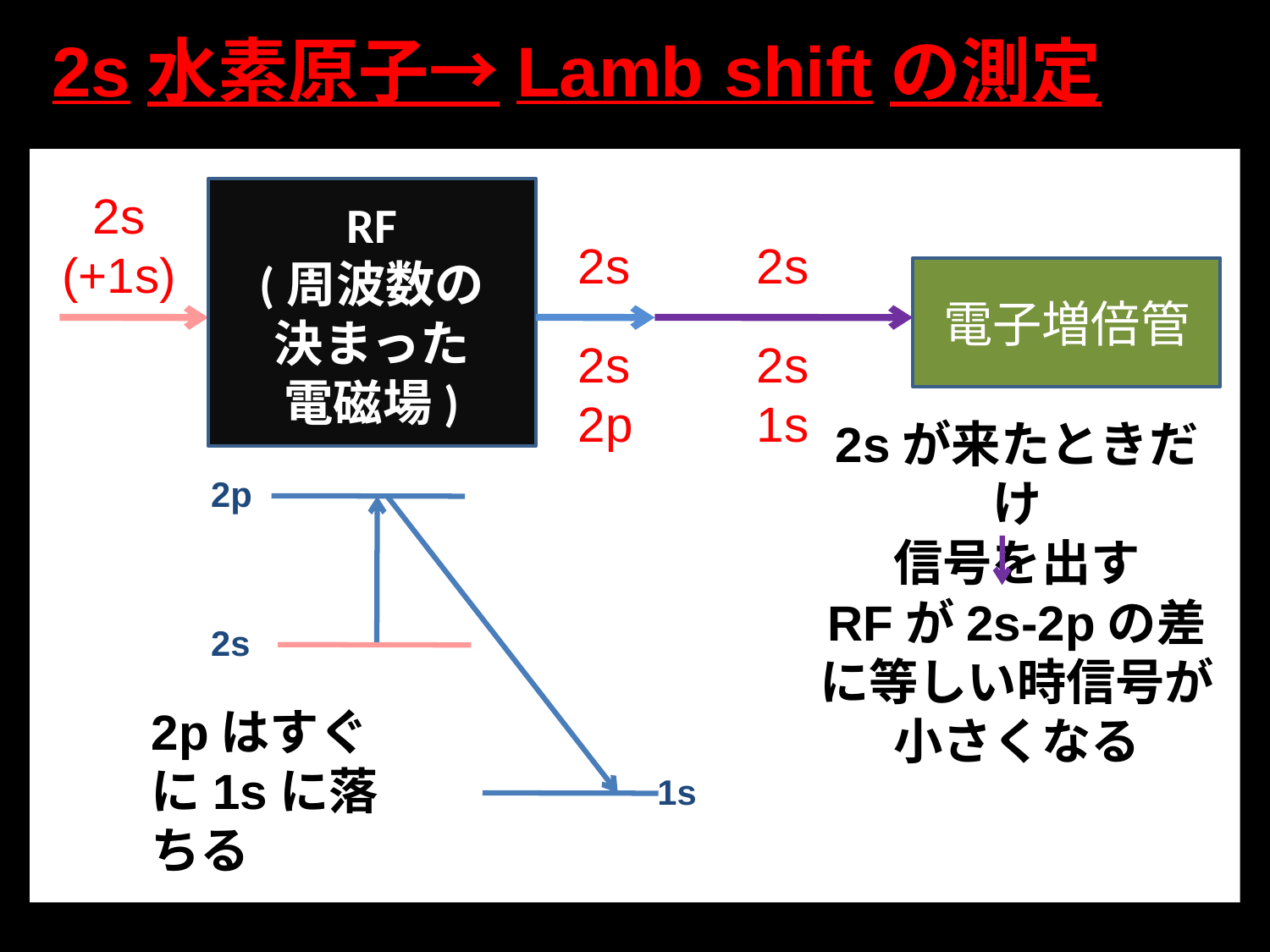

2s水素原子→Lamb shiftの測定

2s
(+1s)
RF
(周波数の
決まった
電磁場)
2s
2s
2p
2s
2s
1s
電子増倍管
2sが来たときだけ
信号を出す
RFが2s-2pの差に等しい時信号が小さくなる
2p
1s
2s
2pはすぐに1sに落ちる